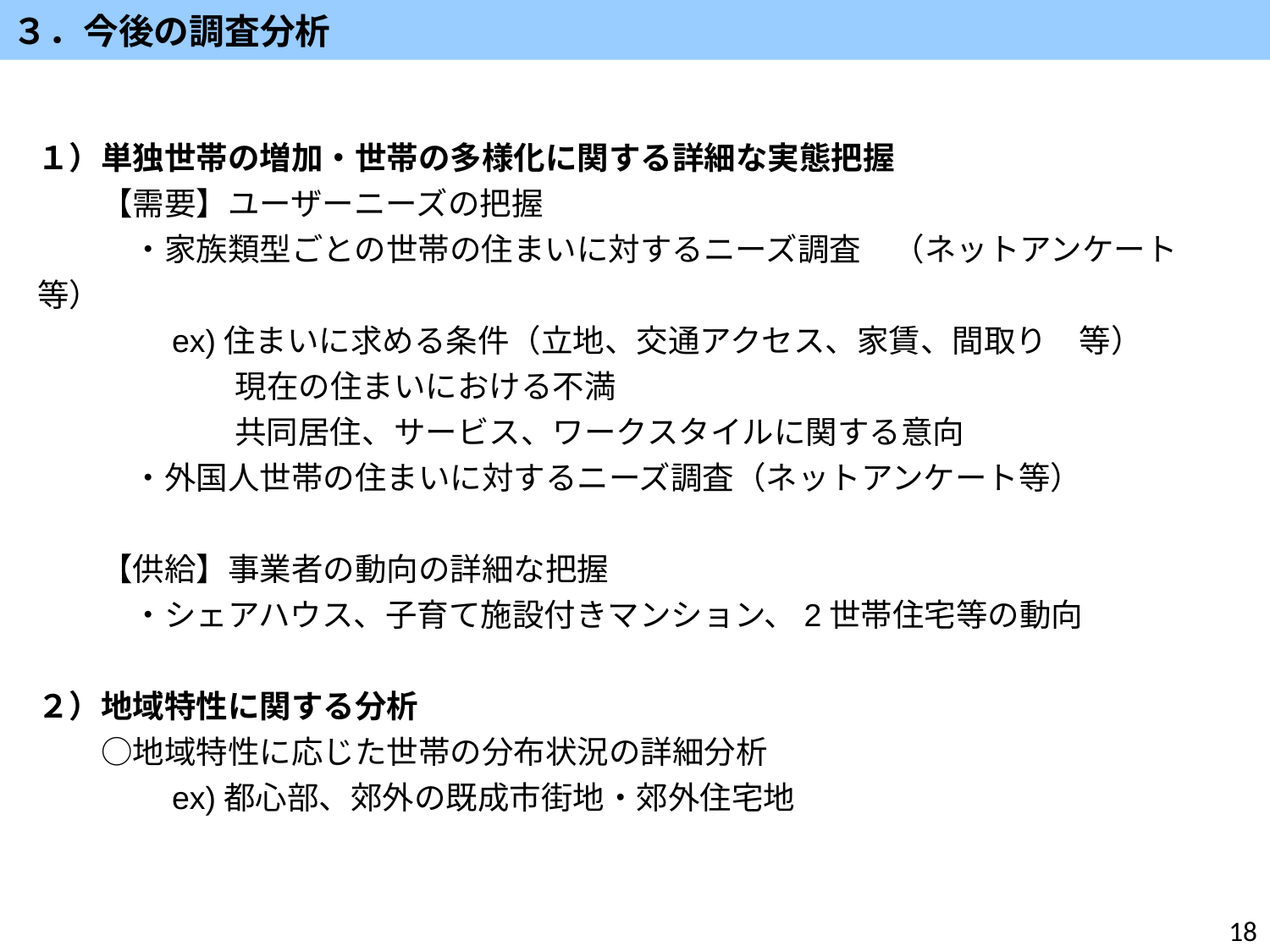

３．今後の調査分析

１）単独世帯の増加・世帯の多様化に関する詳細な実態把握
　　【需要】ユーザーニーズの把握
　　　・家族類型ごとの世帯の住まいに対するニーズ調査　（ネットアンケート等）
　　　　ex)住まいに求める条件（立地、交通アクセス、家賃、間取り　等）
　　　　　　 現在の住まいにおける不満
　　　　　　 共同居住、サービス、ワークスタイルに関する意向
　　　・外国人世帯の住まいに対するニーズ調査（ネットアンケート等）

　　【供給】事業者の動向の詳細な把握
　　　・シェアハウス、子育て施設付きマンション、2世帯住宅等の動向

２）地域特性に関する分析
　　○地域特性に応じた世帯の分布状況の詳細分析
　　　　ex)都心部、郊外の既成市街地・郊外住宅地

18